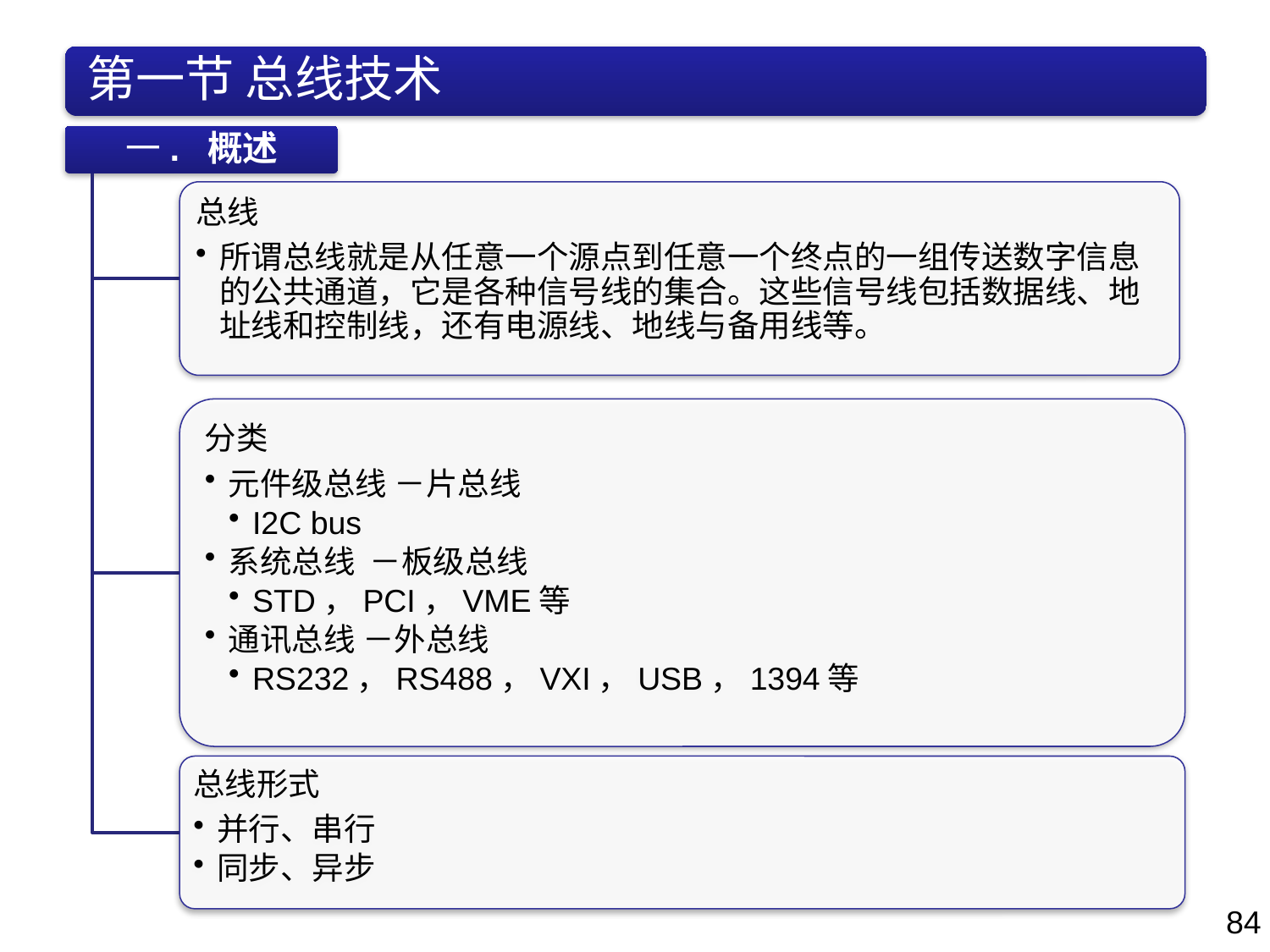

第一节 总线技术
一.  概述
总线
所谓总线就是从任意一个源点到任意一个终点的一组传送数字信息的公共通道，它是各种信号线的集合。这些信号线包括数据线、地址线和控制线，还有电源线、地线与备用线等。
分类
元件级总线 －片总线
I2C bus
系统总线  －板级总线
STD，PCI，VME等
通讯总线 －外总线
RS232，RS488，VXI，USB，1394等
总线形式
并行、串行
同步、异步
84